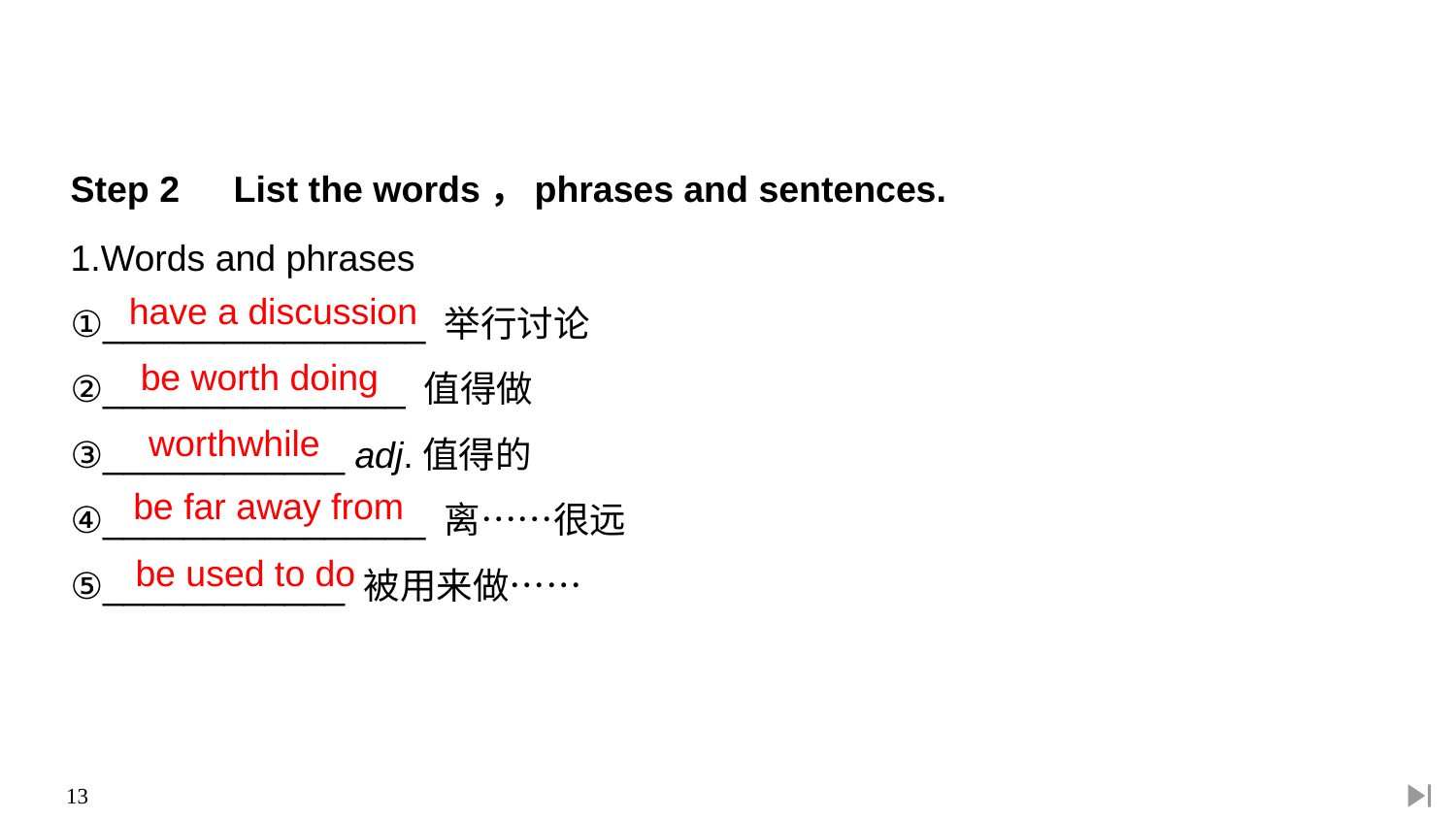

Step 2　List the words，phrases and sentences.
1.Words and phrases
①________________ 举行讨论
②_______________ 值得做
③____________ adj.值得的
④________________ 离……很远
⑤____________ 被用来做……
have a discussion
be worth doing
worthwhile
be far away from
be used to do